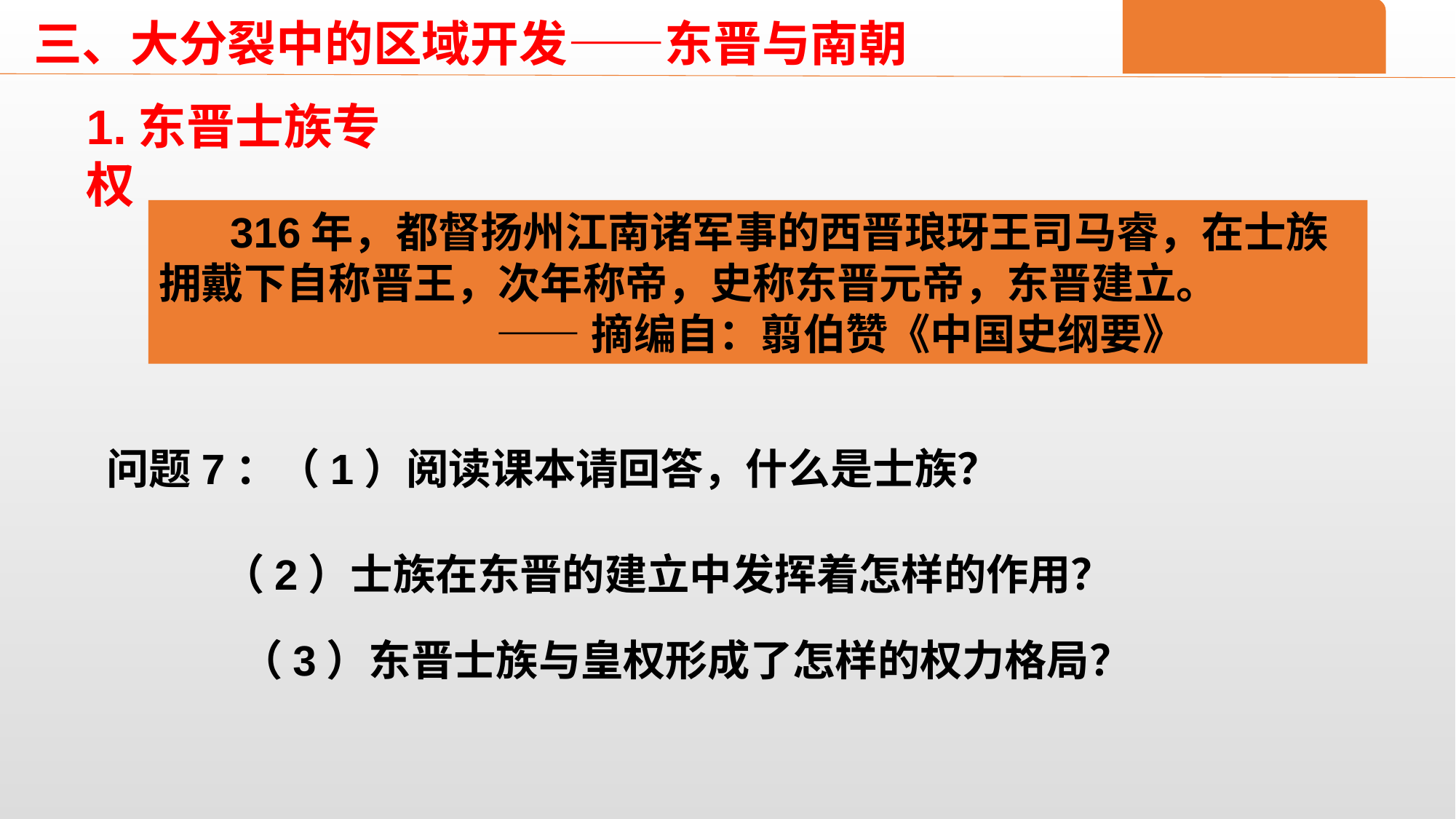

三、大分裂中的区域开发——东晋与南朝
1.东晋士族专权
      316年，都督扬州江南诸军事的西晋琅玡王司马睿，在士族拥戴下自称晋王，次年称帝，史称东晋元帝，东晋建立。
                                   ——摘编自：翦伯赞《中国史纲要》
问题7：（1）阅读课本请回答，什么是士族？
（2）士族在东晋的建立中发挥着怎样的作用？
（3）东晋士族与皇权形成了怎样的权力格局？